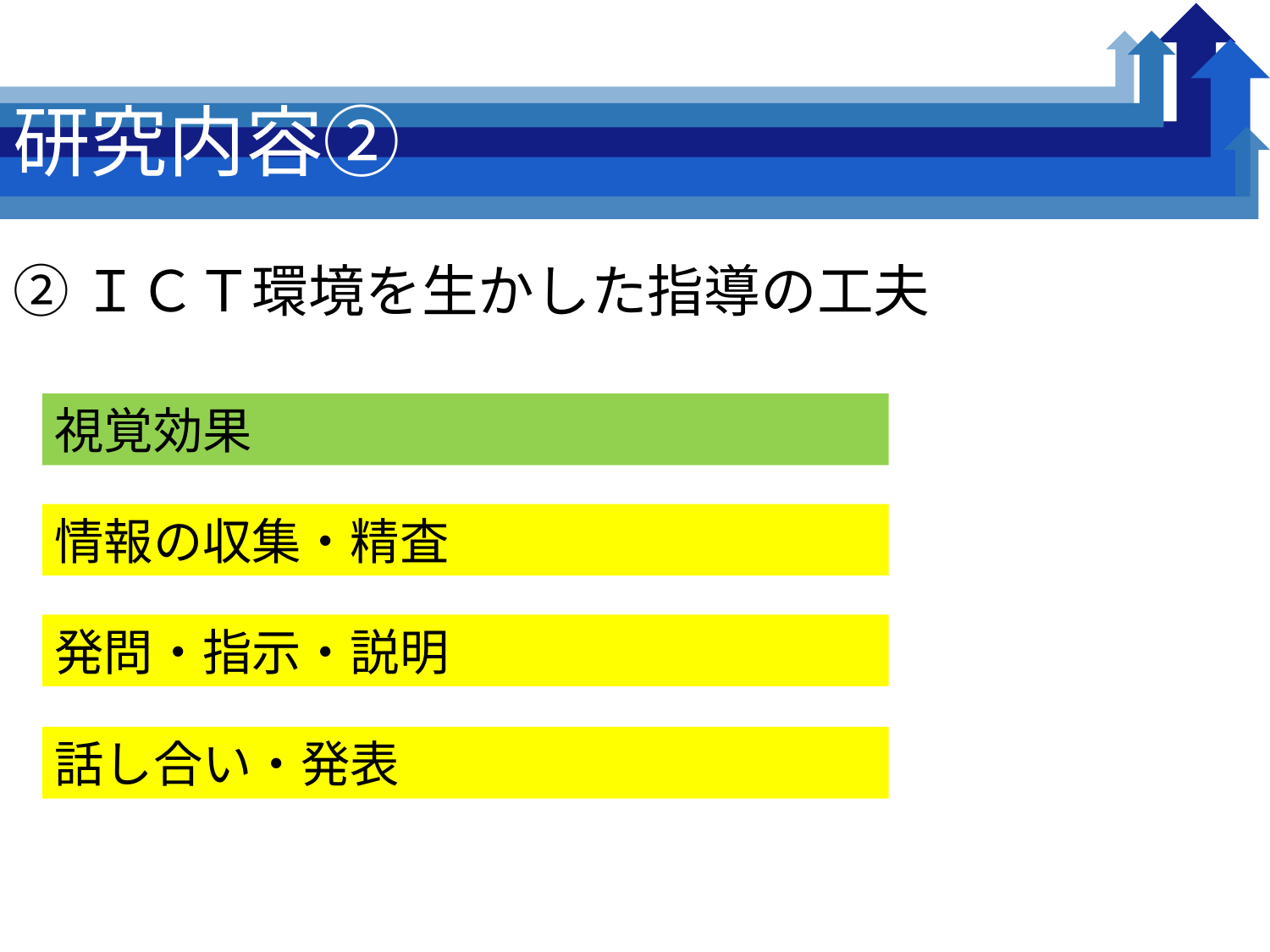

# 研究内容②
②ＩＣＴ環境を生かした指導の工夫

視覚効果
情報の収集・精査
発問・指示・説明
話し合い・発表